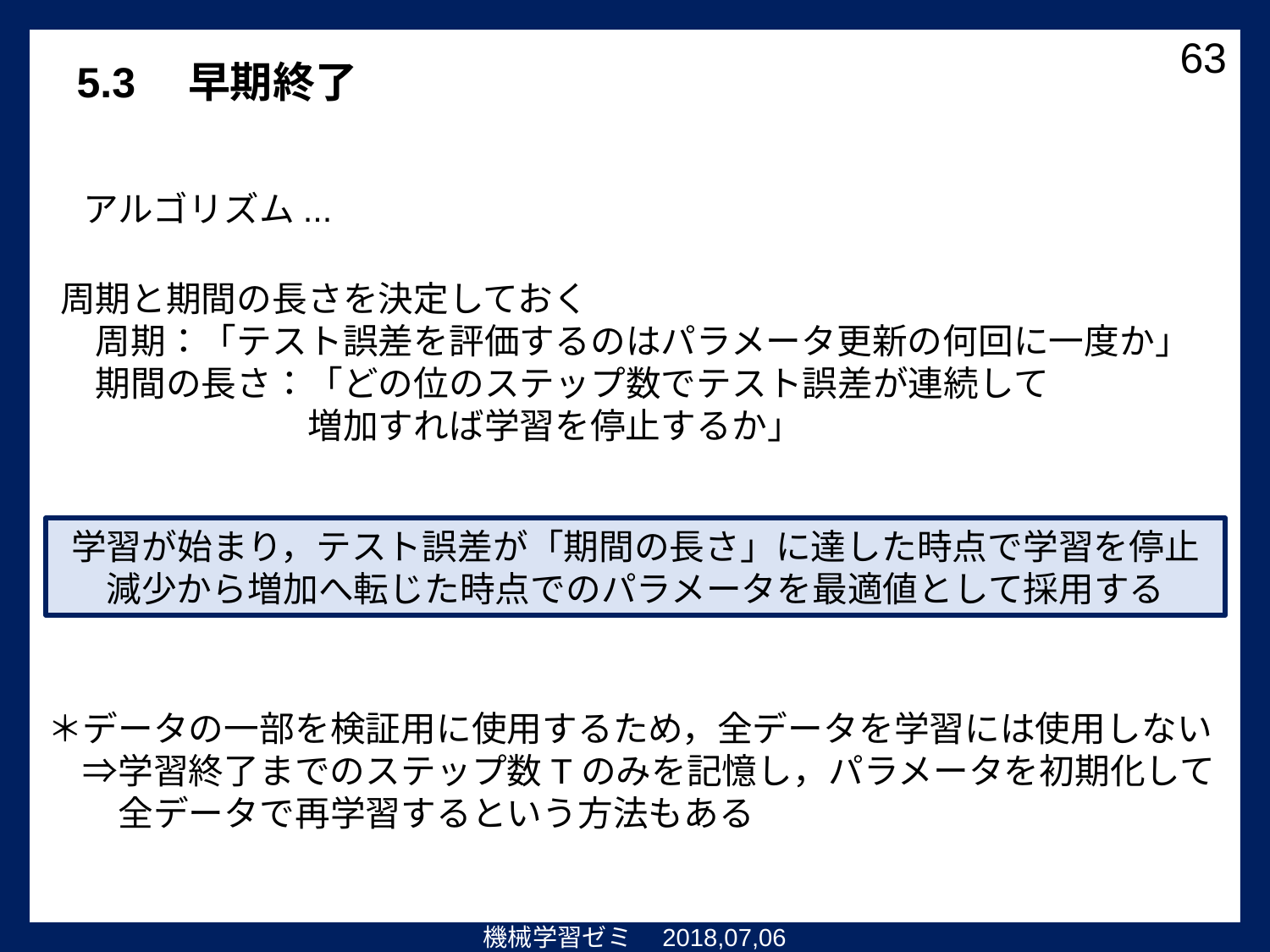

63
5.3　早期終了
アルゴリズム...
周期と期間の長さを決定しておく
　周期：「テスト誤差を評価するのはパラメータ更新の何回に一度か」
　期間の長さ：「どの位のステップ数でテスト誤差が連続して
　　　　　　　増加すれば学習を停止するか」
学習が始まり，テスト誤差が「期間の長さ」に達した時点で学習を停止
減少から増加へ転じた時点でのパラメータを最適値として採用する
＊データの一部を検証用に使用するため，全データを学習には使用しない
　⇒学習終了までのステップ数Tのみを記憶し，パラメータを初期化して
　　全データで再学習するという方法もある